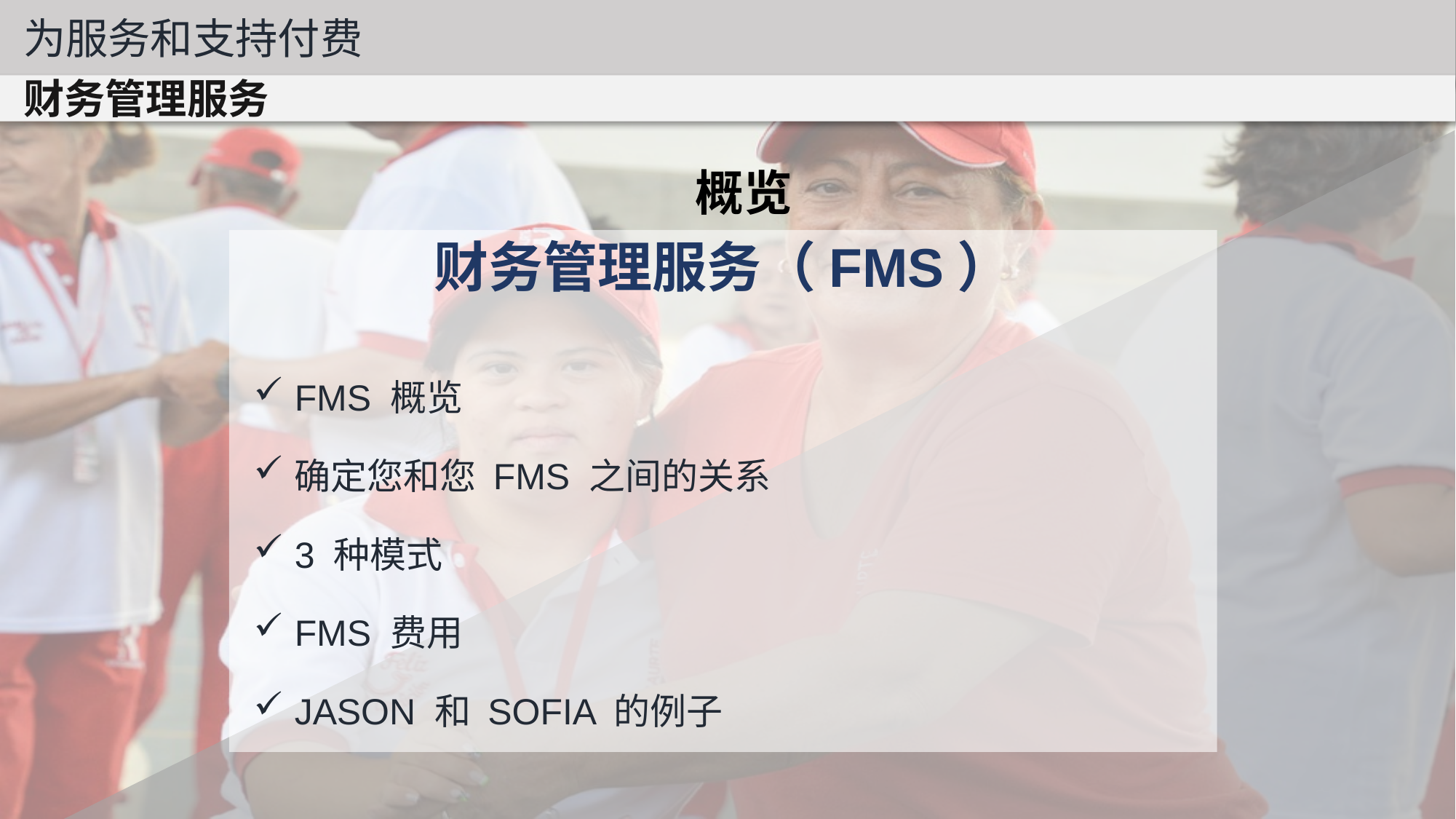

为服务和支持付费
财务管理服务
概览

财务管理服务（FMS）
FMS 概览

确定您和您 FMS 之间的关系

3 种模式

FMS 费用

JASON 和 SOFIA 的例子